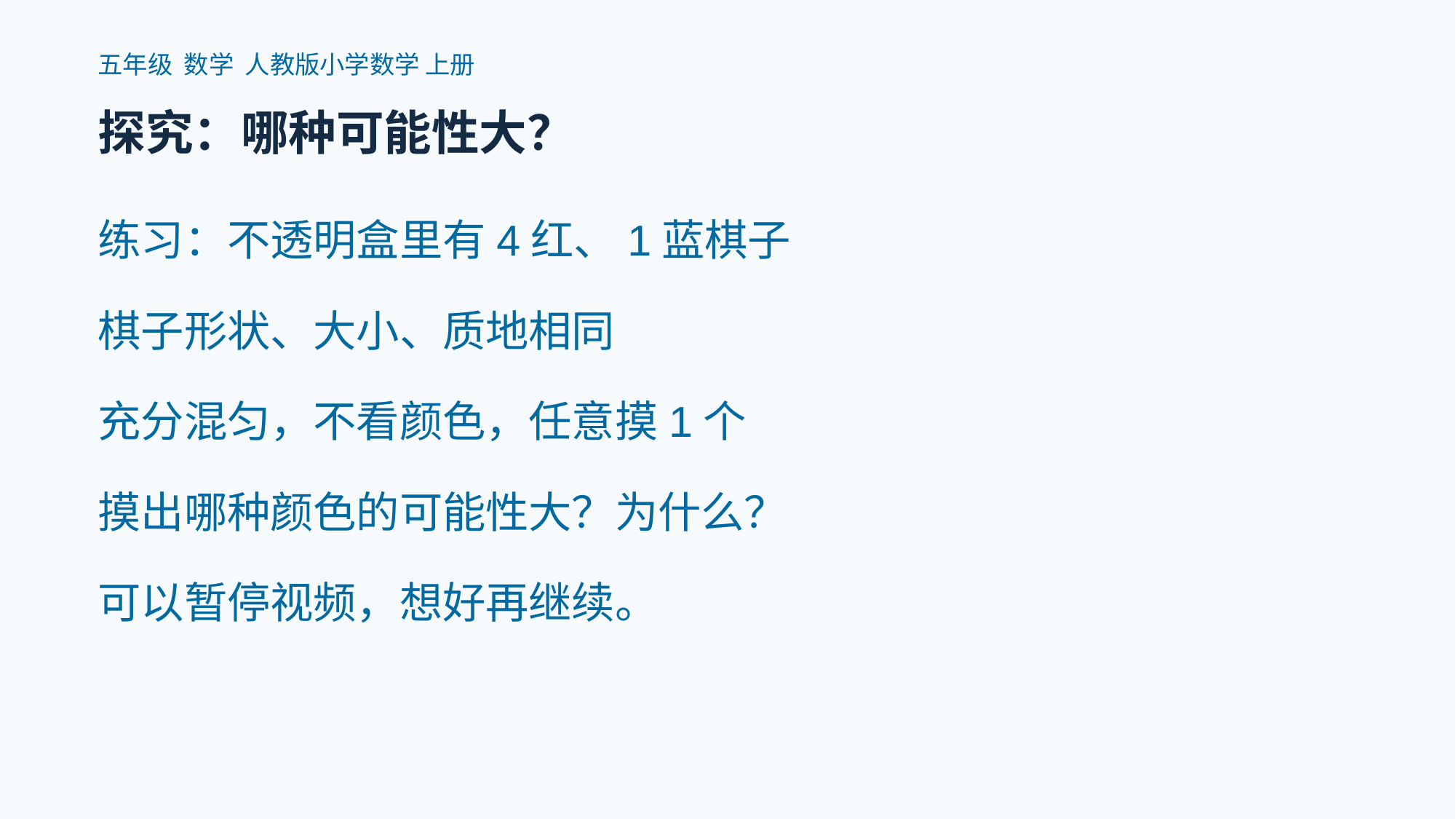

五年级  数学  人教版小学数学 上册
探究：哪种可能性大？
练习：不透明盒里有4红、1蓝棋子
棋子形状、大小、质地相同
充分混匀，不看颜色，任意摸1个
摸出哪种颜色的可能性大？为什么？
可以暂停视频，想好再继续。